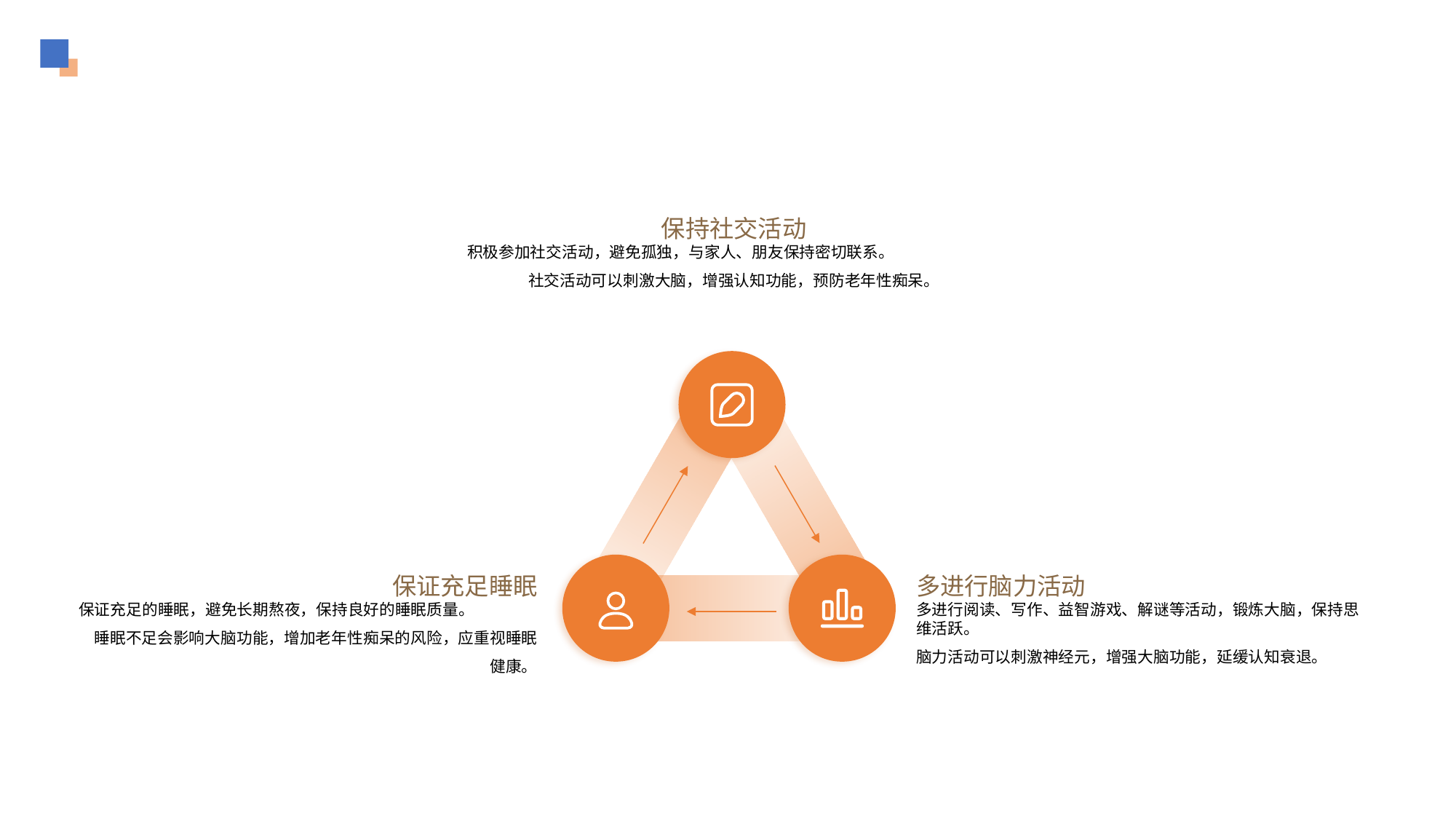

保持社交活动
积极参加社交活动，避免孤独，与家人、朋友保持密切联系。
社交活动可以刺激大脑，增强认知功能，预防老年性痴呆。

保证充足睡眠
多进行脑力活动

保证充足的睡眠，避免长期熬夜，保持良好的睡眠质量。
睡眠不足会影响大脑功能，增加老年性痴呆的风险，应重视睡眠健康。
多进行阅读、写作、益智游戏、解谜等活动，锻炼大脑，保持思维活跃。
脑力活动可以刺激神经元，增强大脑功能，延缓认知衰退。